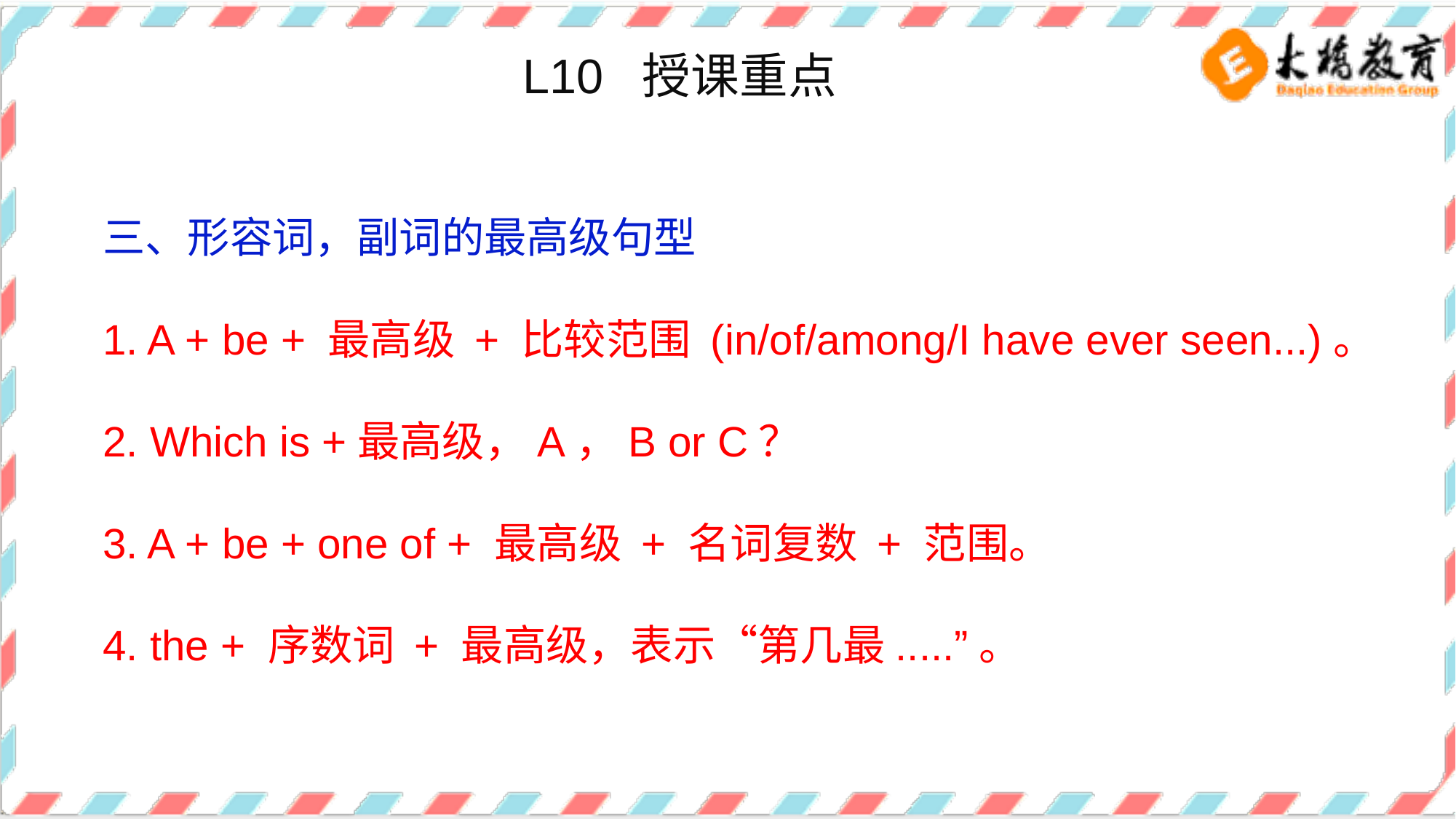

L10  授课重点
三、形容词，副词的最高级句型
1. A + be + 最高级 + 比较范围 (in/of/among/I have ever seen...)。
2. Which is +最高级，A，B or C？
3. A + be + one of + 最高级 + 名词复数 + 范围。
4. the + 序数词 + 最高级，表示“第几最.....”。